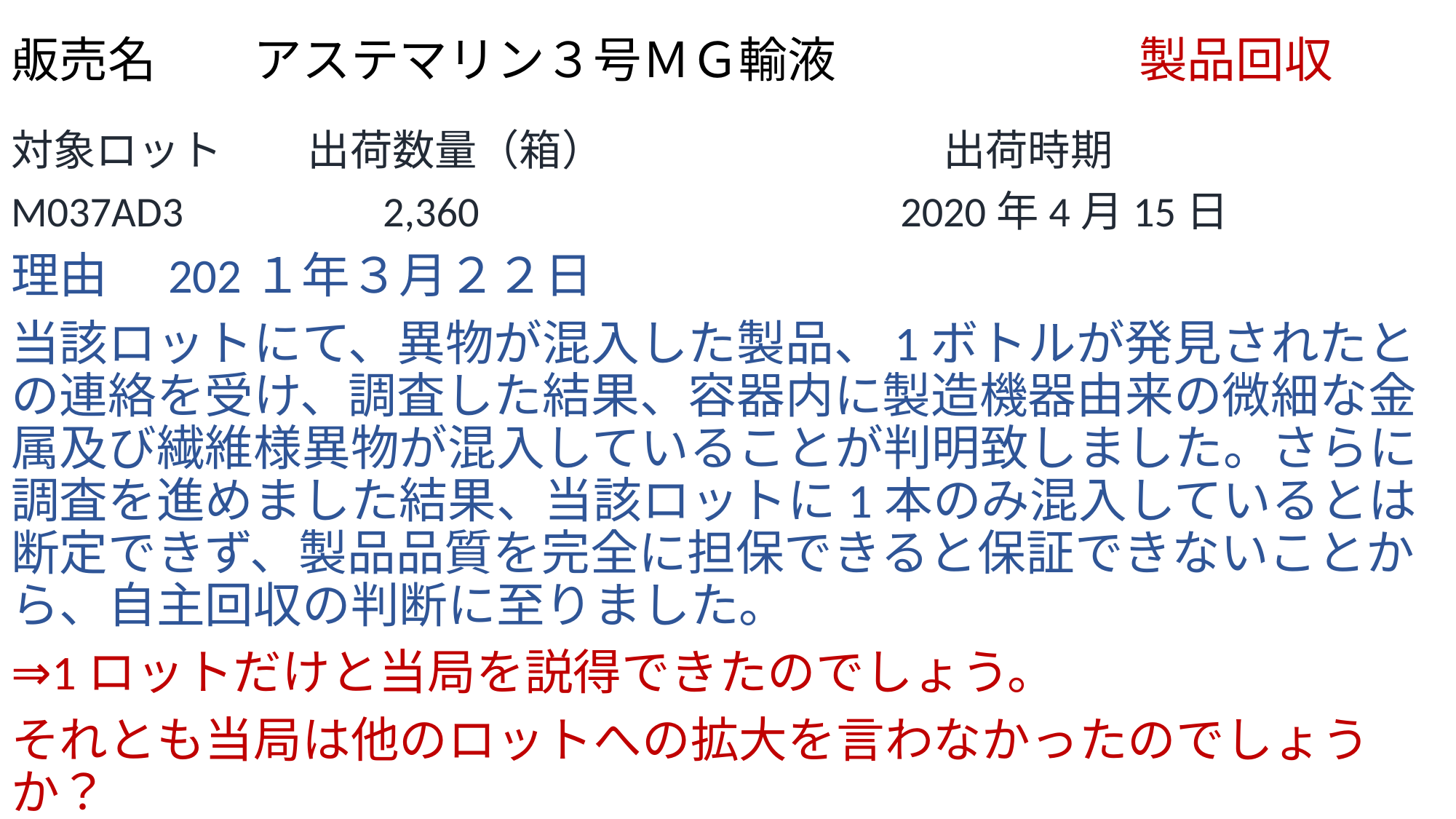

# 販売名　　アステマリン３号ＭＧ輸液 　　　　　　製品回収

対象ロット　　出荷数量（箱）　　　　　　　　出荷時期
M037AD3　 　　　2,360 　　　　　　　　　 2020年4月15日
理由　202１年３月２２日
当該ロットにて、異物が混入した製品、1ボトルが発見されたとの連絡を受け、調査した結果、容器内に製造機器由来の微細な金属及び繊維様異物が混入していることが判明致しました。さらに調査を進めました結果、当該ロットに1本のみ混入しているとは断定できず、製品品質を完全に担保できると保証できないことから、自主回収の判断に至りました。
⇒1ロットだけと当局を説得できたのでしょう。
それとも当局は他のロットへの拡大を言わなかったのでしょうか？